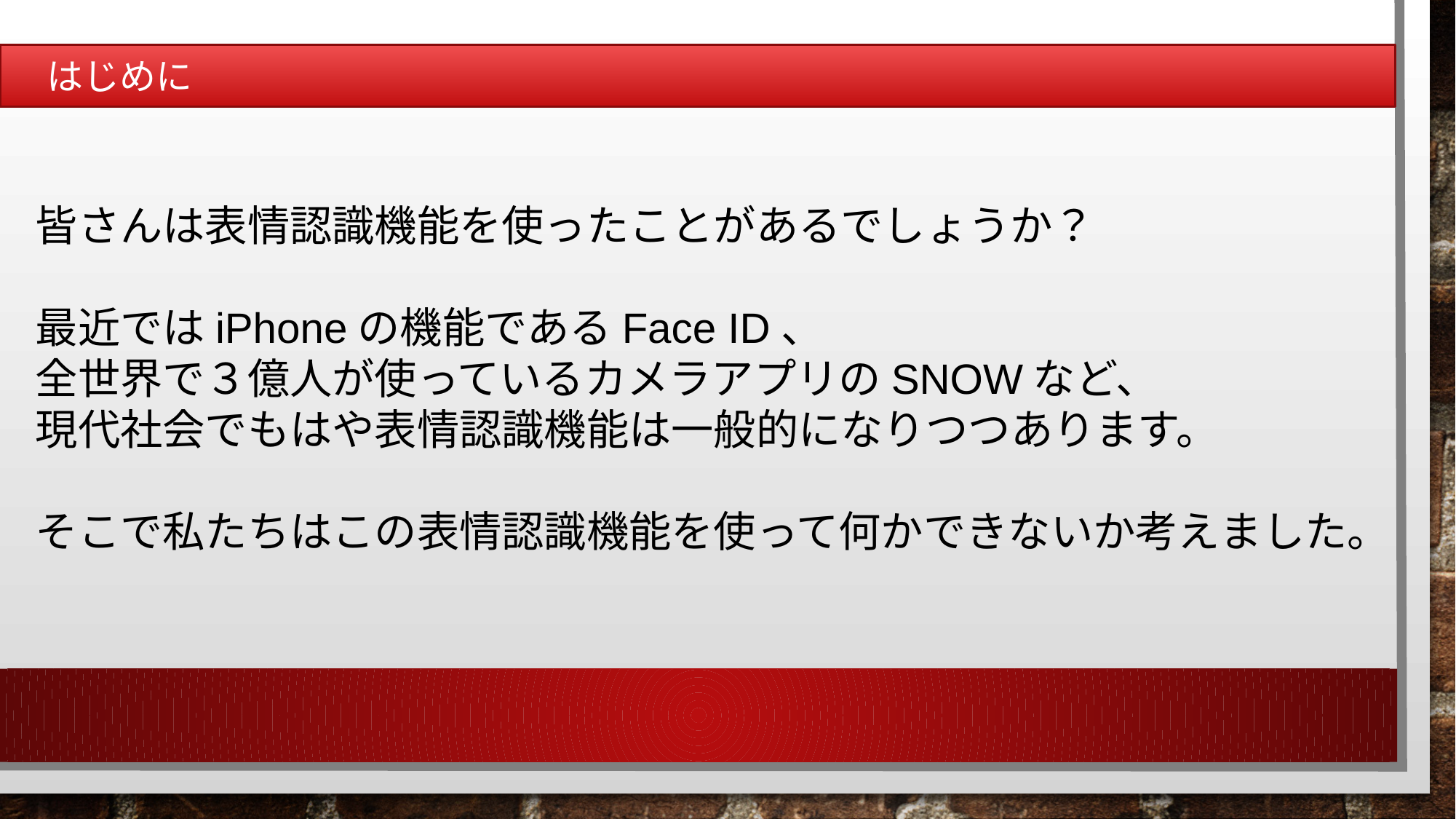

# はじめに
　はじめに
皆さんは表情認識機能を使ったことがあるでしょうか？

最近ではiPhoneの機能であるFace ID、
全世界で３億人が使っているカメラアプリのSNOWなど、
現代社会でもはや表情認識機能は一般的になりつつあります。

そこで私たちはこの表情認識機能を使って何かできないか考えました。